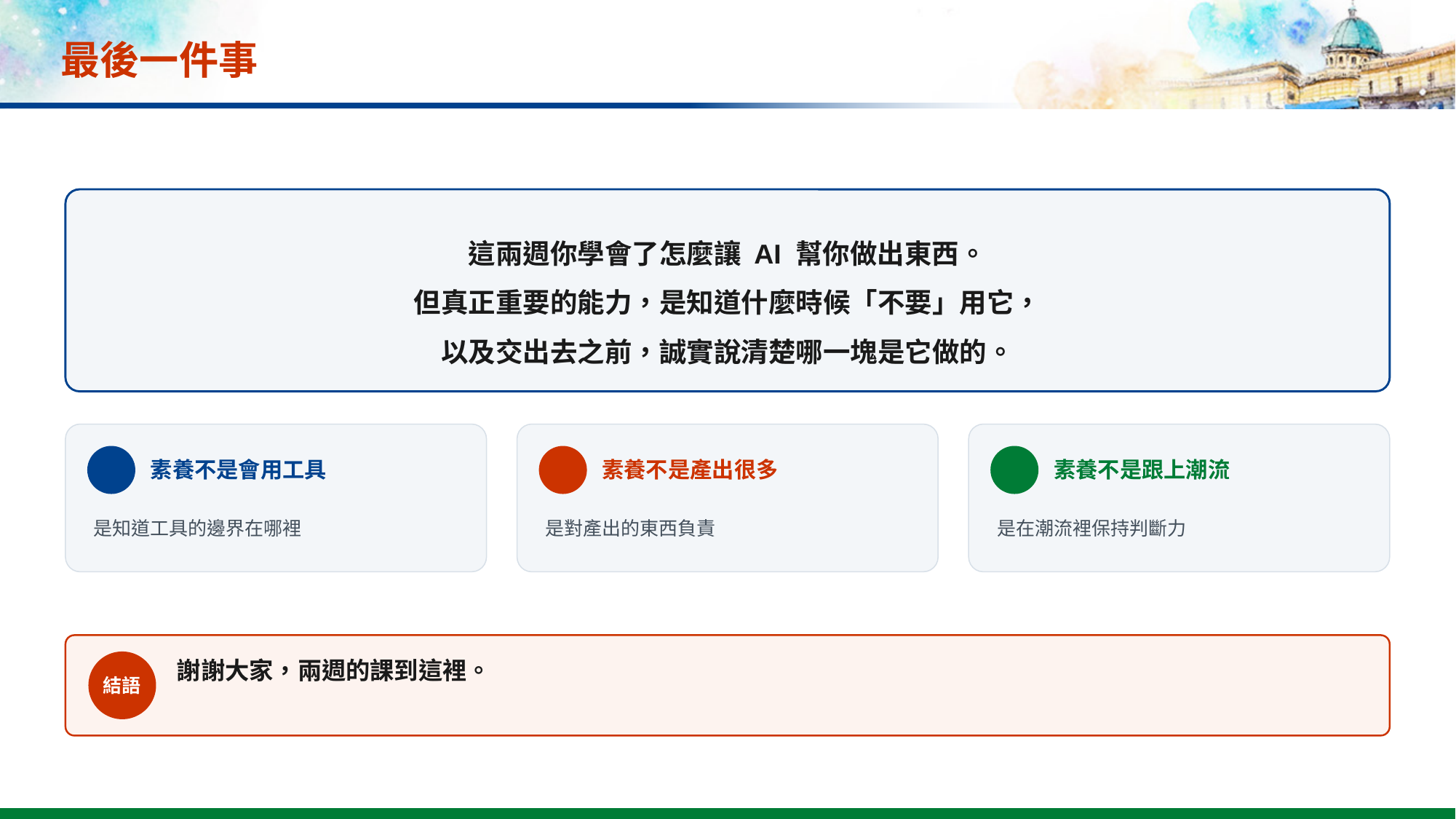

# 最後一件事

這兩週你學會了怎麼讓 AI 幫你做出東西。
但真正重要的能力，是知道什麼時候「不要」用它，
以及交出去之前，誠實說清楚哪一塊是它做的。

素養不是會用工具
素養不是產出很多
素養不是跟上潮流
是知道工具的邊界在哪裡
是對產出的東西負責
是在潮流裡保持判斷力

謝謝大家，兩週的課到這裡。
結語